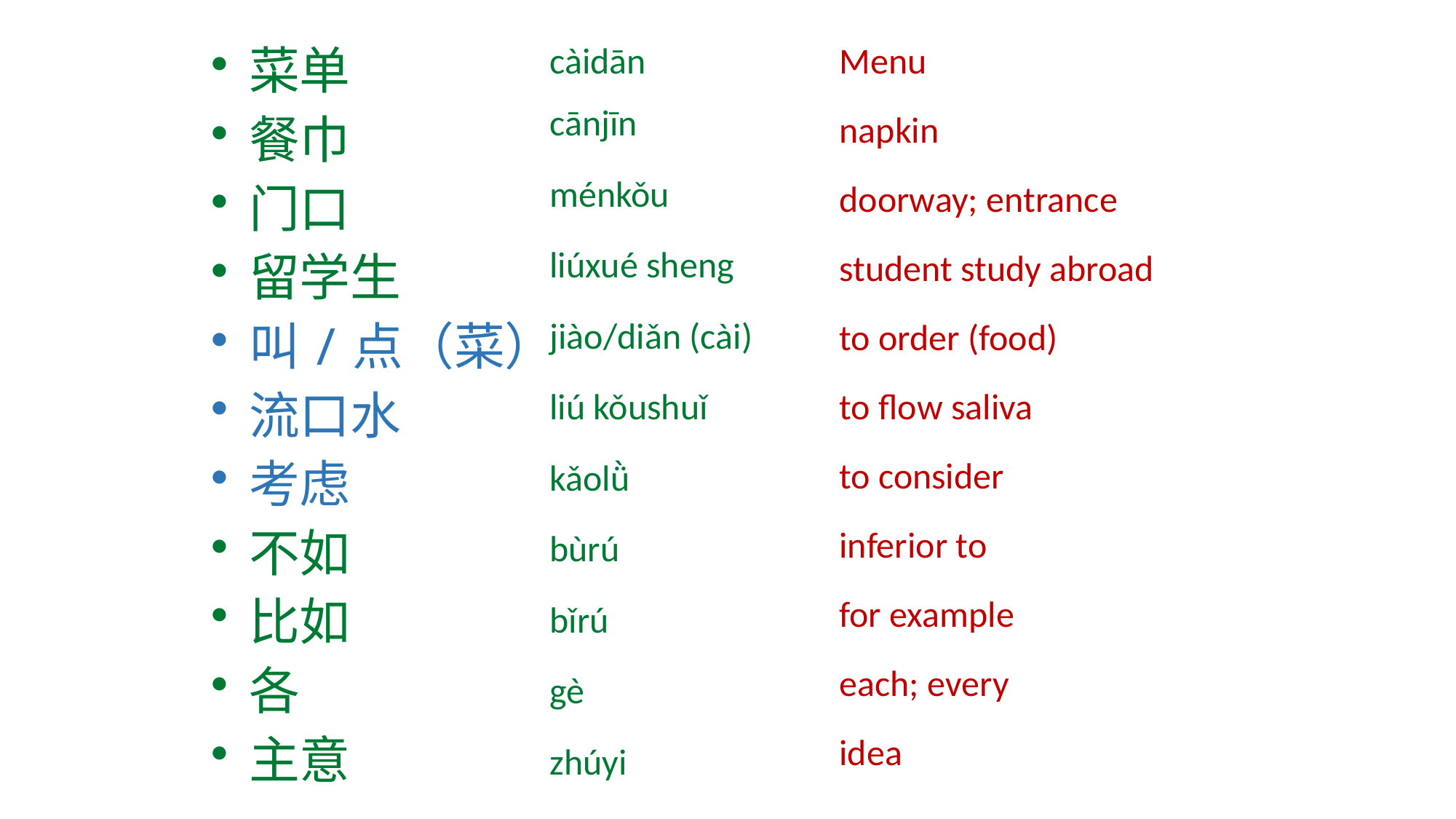

càidān
cānjīn
ménkǒu
liúxué sheng
jiào/diǎn (cài)
liú kǒushuǐ
kǎolǜ
bùrú
bǐrú
gè
zhúyi
Menu
napkin
doorway; entrance
student study abroad
to order (food)
to flow saliva
to consider
inferior to
for example
each; every
idea
菜单
餐巾
门口
留学生
叫/点（菜）
流口水
考虑
不如
比如
各
主意